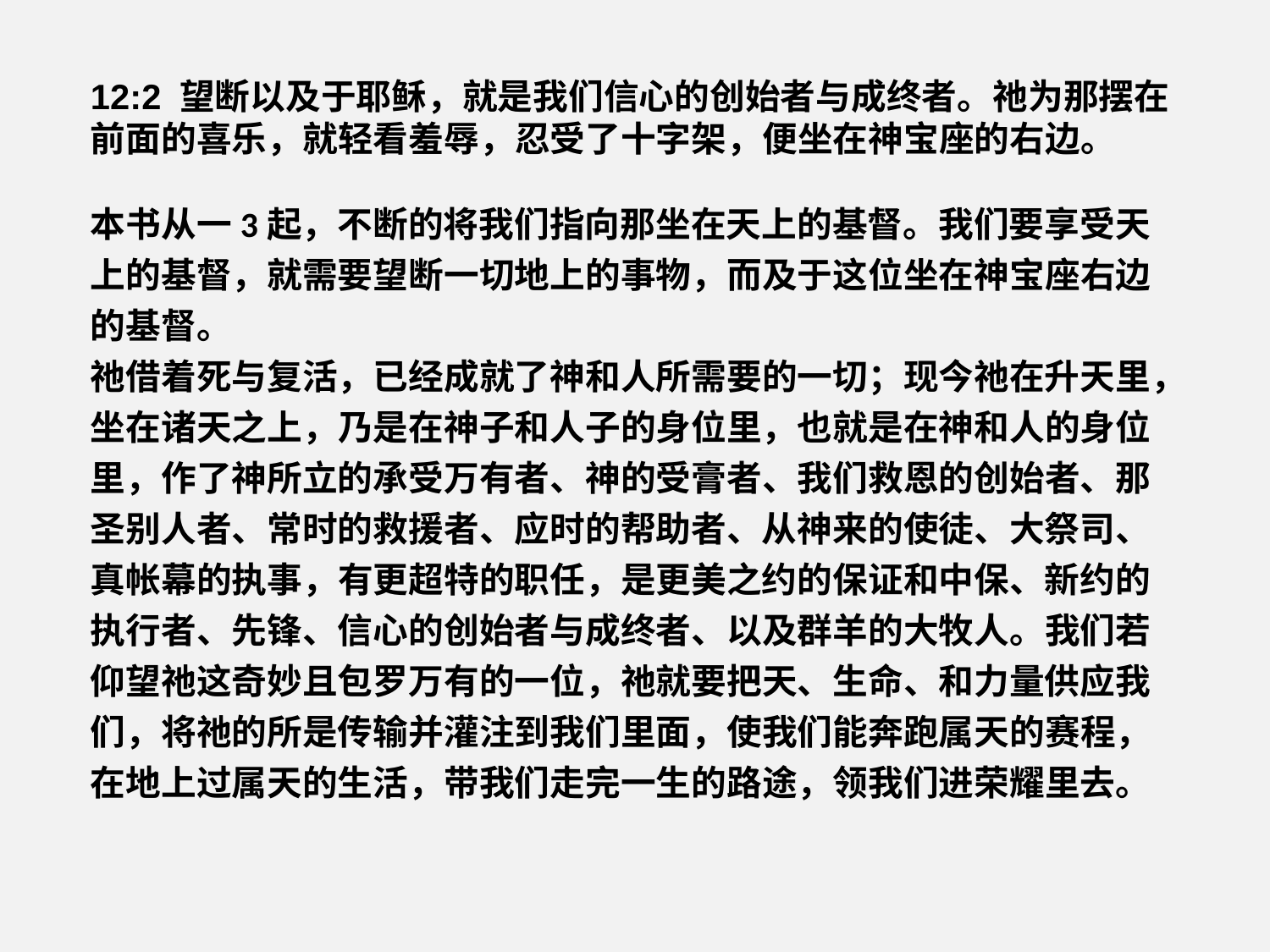

12:2 望断以及于耶稣，就是我们信心的创始者与成终者。祂为那摆在前面的喜乐，就轻看羞辱，忍受了十字架，便坐在神宝座的右边。
本书从一3起，不断的将我们指向那坐在天上的基督。我们要享受天上的基督，就需要望断一切地上的事物，而及于这位坐在神宝座右边的基督。
祂借着死与复活，已经成就了神和人所需要的一切；现今祂在升天里，坐在诸天之上，乃是在神子和人子的身位里，也就是在神和人的身位里，作了神所立的承受万有者、神的受膏者、我们救恩的创始者、那圣别人者、常时的救援者、应时的帮助者、从神来的使徒、大祭司、真帐幕的执事，有更超特的职任，是更美之约的保证和中保、新约的执行者、先锋、信心的创始者与成终者、以及群羊的大牧人。我们若仰望祂这奇妙且包罗万有的一位，祂就要把天、生命、和力量供应我们，将祂的所是传输并灌注到我们里面，使我们能奔跑属天的赛程，在地上过属天的生活，带我们走完一生的路途，领我们进荣耀里去。